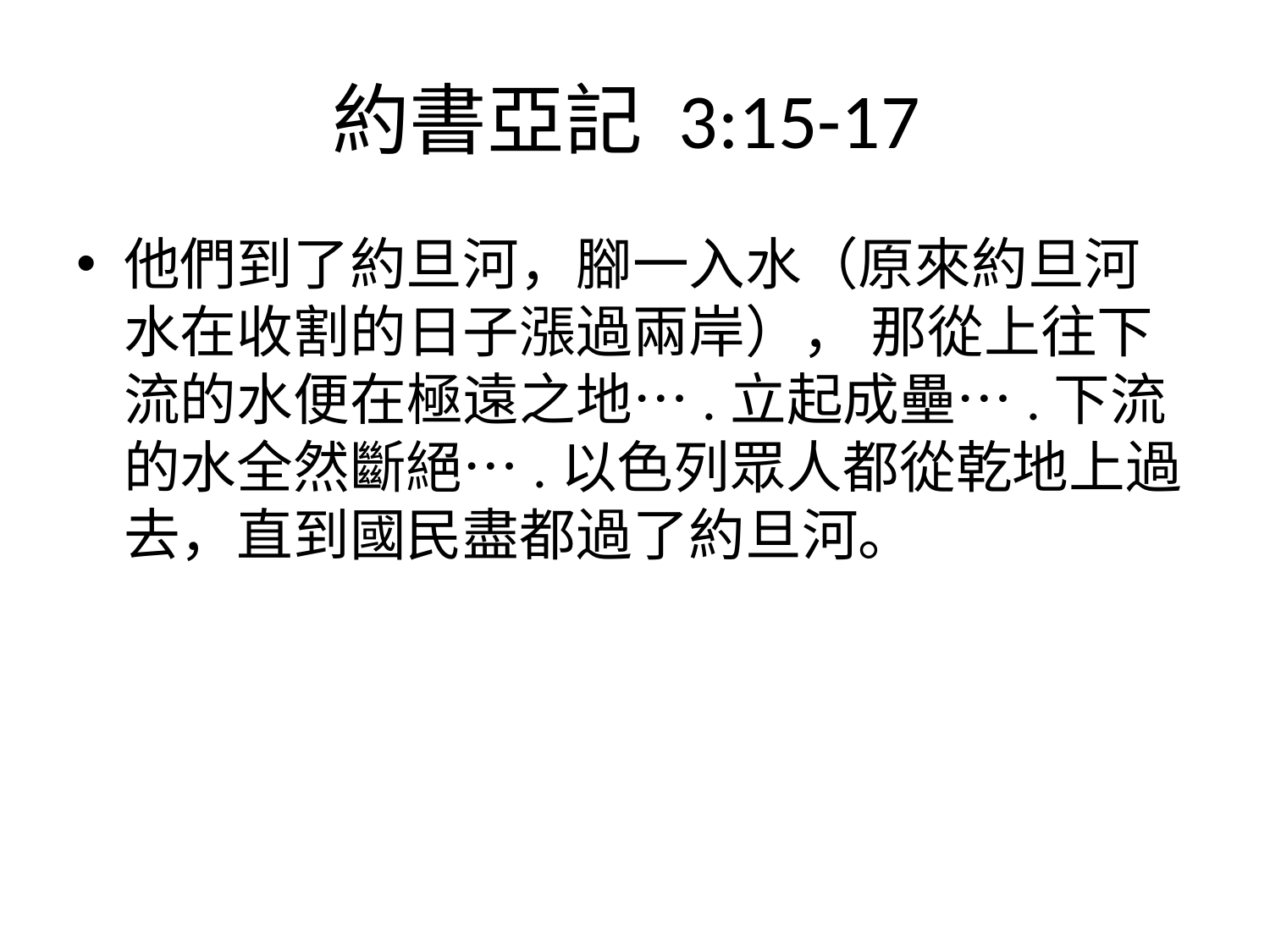

# 約書亞記‬ ‭3:15-17‬ ‭
他們到了約旦河，腳一入水（原來約旦河水在收割的日子漲過兩岸）， 那從上往下流的水便在極遠之地….立起成壘….下流的水全然斷絕….以色列眾人都從乾地上過去，直到國民盡都過了約旦河。